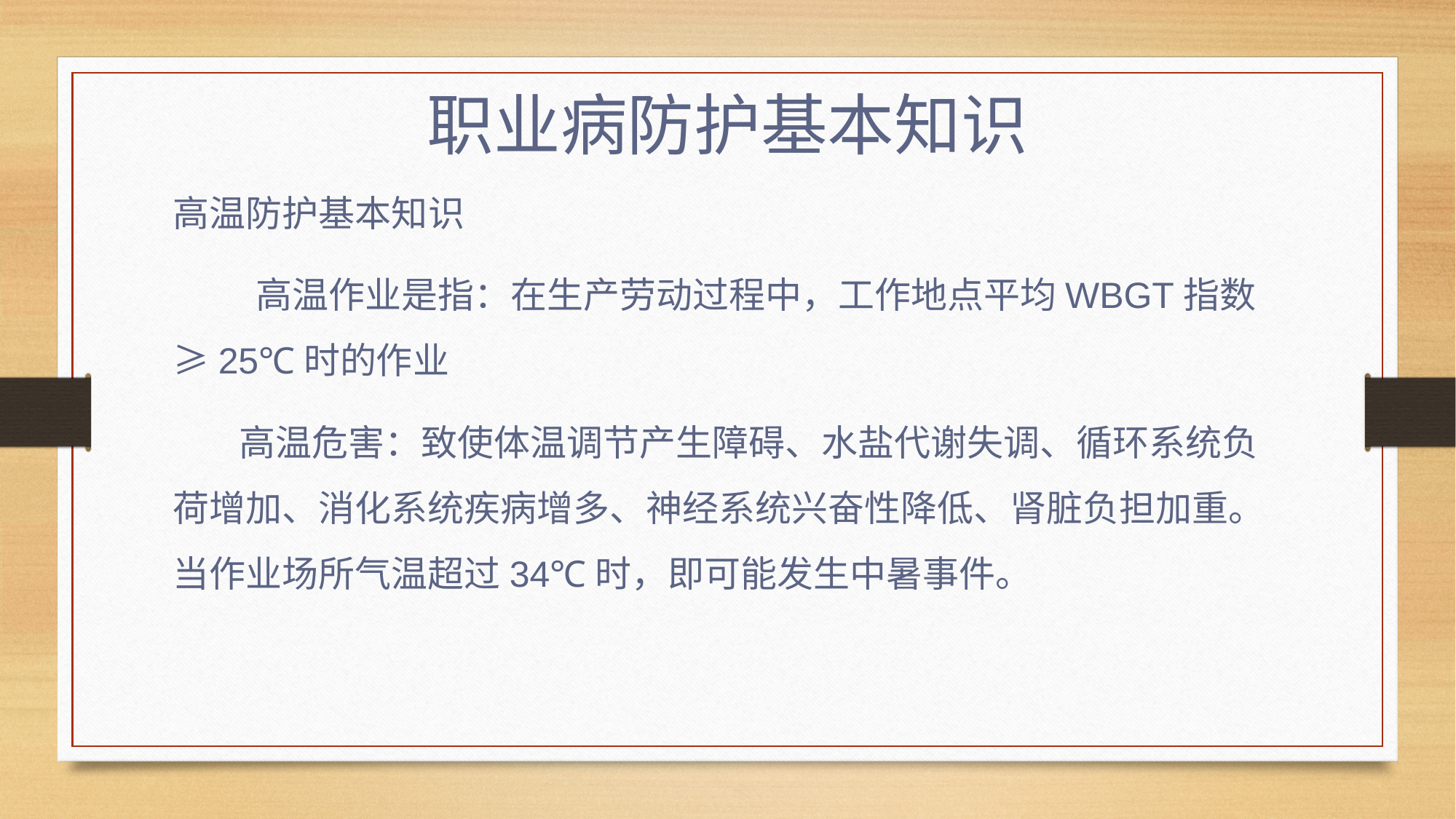

职业病防护基本知识
高温防护基本知识
         高温作业是指：在生产劳动过程中，工作地点平均WBGT指数≥25℃时的作业
       高温危害：致使体温调节产生障碍、水盐代谢失调、循环系统负荷增加、消化系统疾病增多、神经系统兴奋性降低、肾脏负担加重。当作业场所气温超过34℃时，即可能发生中暑事件。